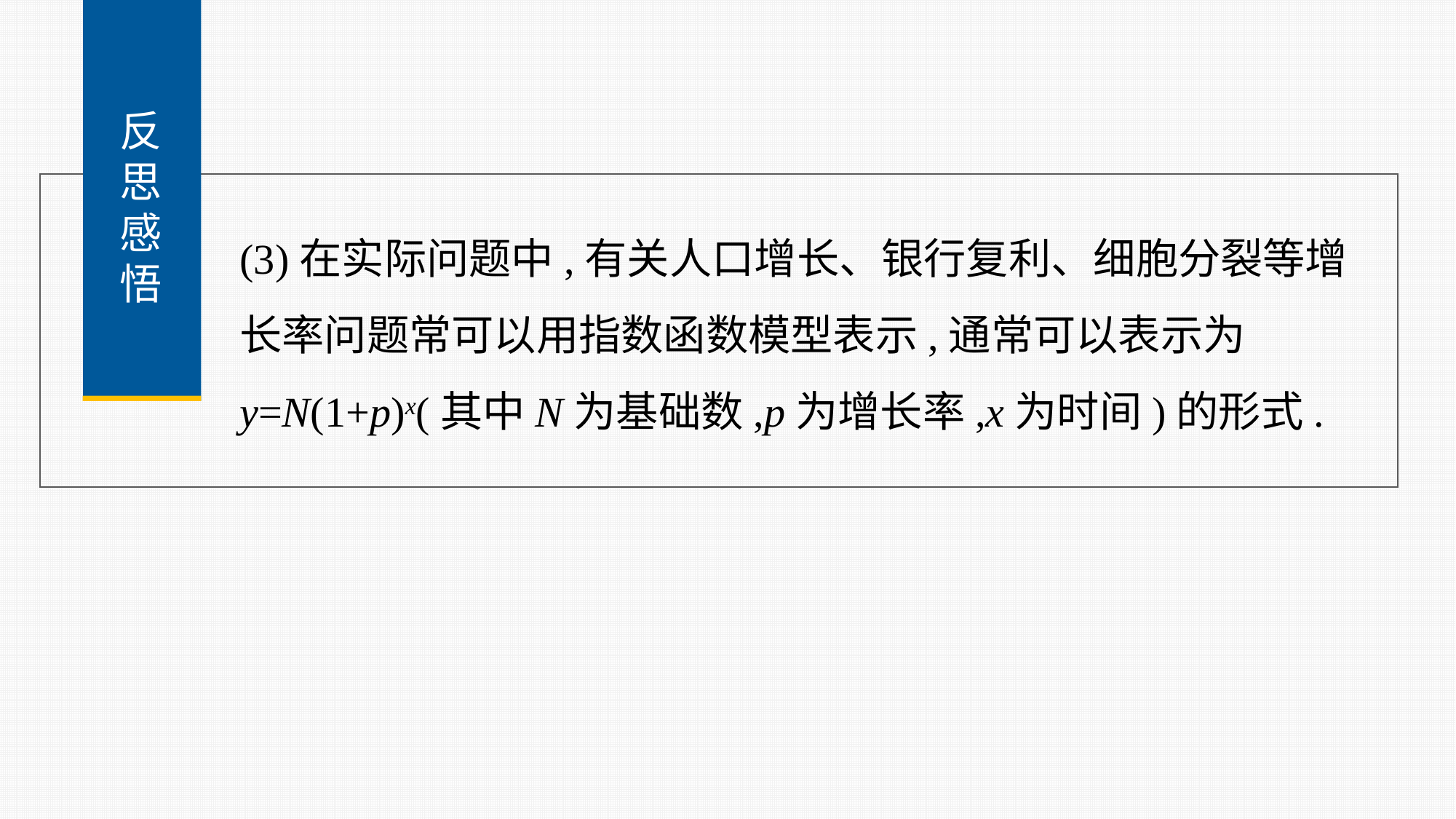

反
思
感
悟

(3)在实际问题中,有关人口增长、银行复利、细胞分裂等增长率问题常可以用指数函数模型表示,通常可以表示为y=N(1+p)x(其中N为基础数,p为增长率,x为时间)的形式.